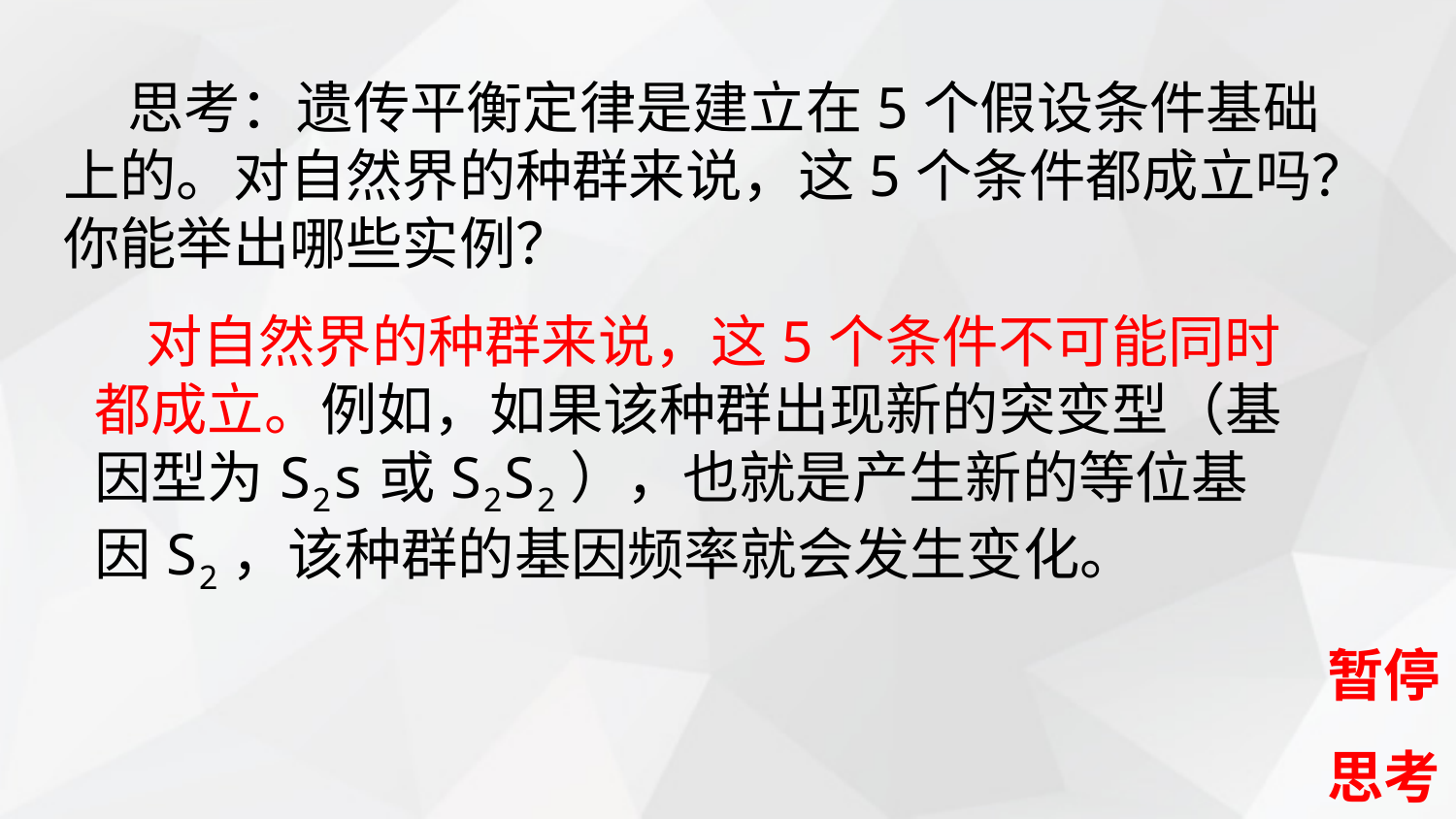

思考：遗传平衡定律是建立在5个假设条件基础上的。对自然界的种群来说，这5个条件都成立吗？你能举出哪些实例？
   对自然界的种群来说，这5个条件不可能同时都成立。例如，如果该种群出现新的突变型（基因型为S2s或S2S2），也就是产生新的等位基因S2，该种群的基因频率就会发生变化。
暂停
思考